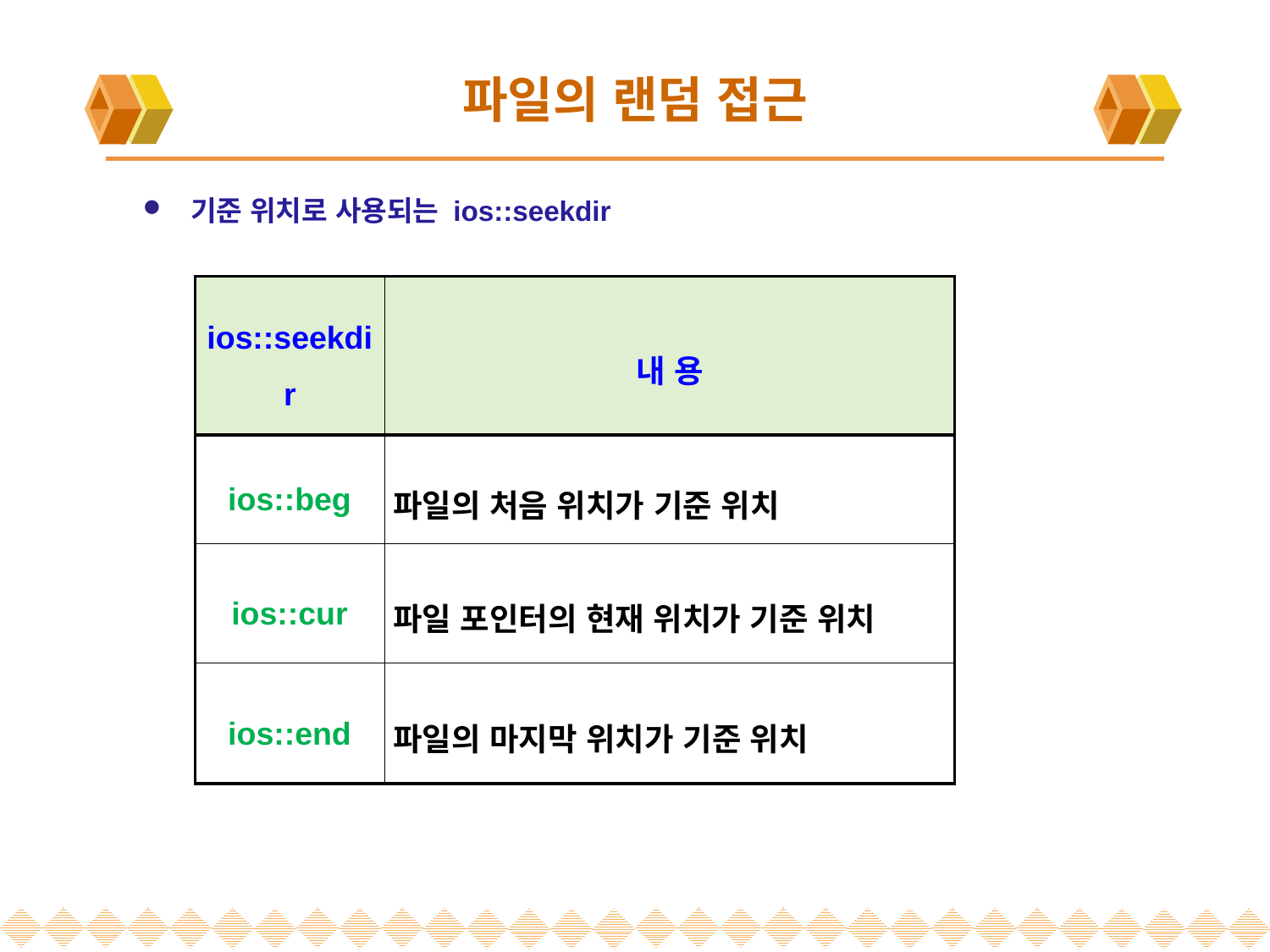

# 파일의 랜덤 접근
기준 위치로 사용되는 ios::seekdir
| ios::seekdir | 내 용 |
| --- | --- |
| ios::beg | 파일의 처음 위치가 기준 위치 |
| ios::cur | 파일 포인터의 현재 위치가 기준 위치 |
| ios::end | 파일의 마지막 위치가 기준 위치 |